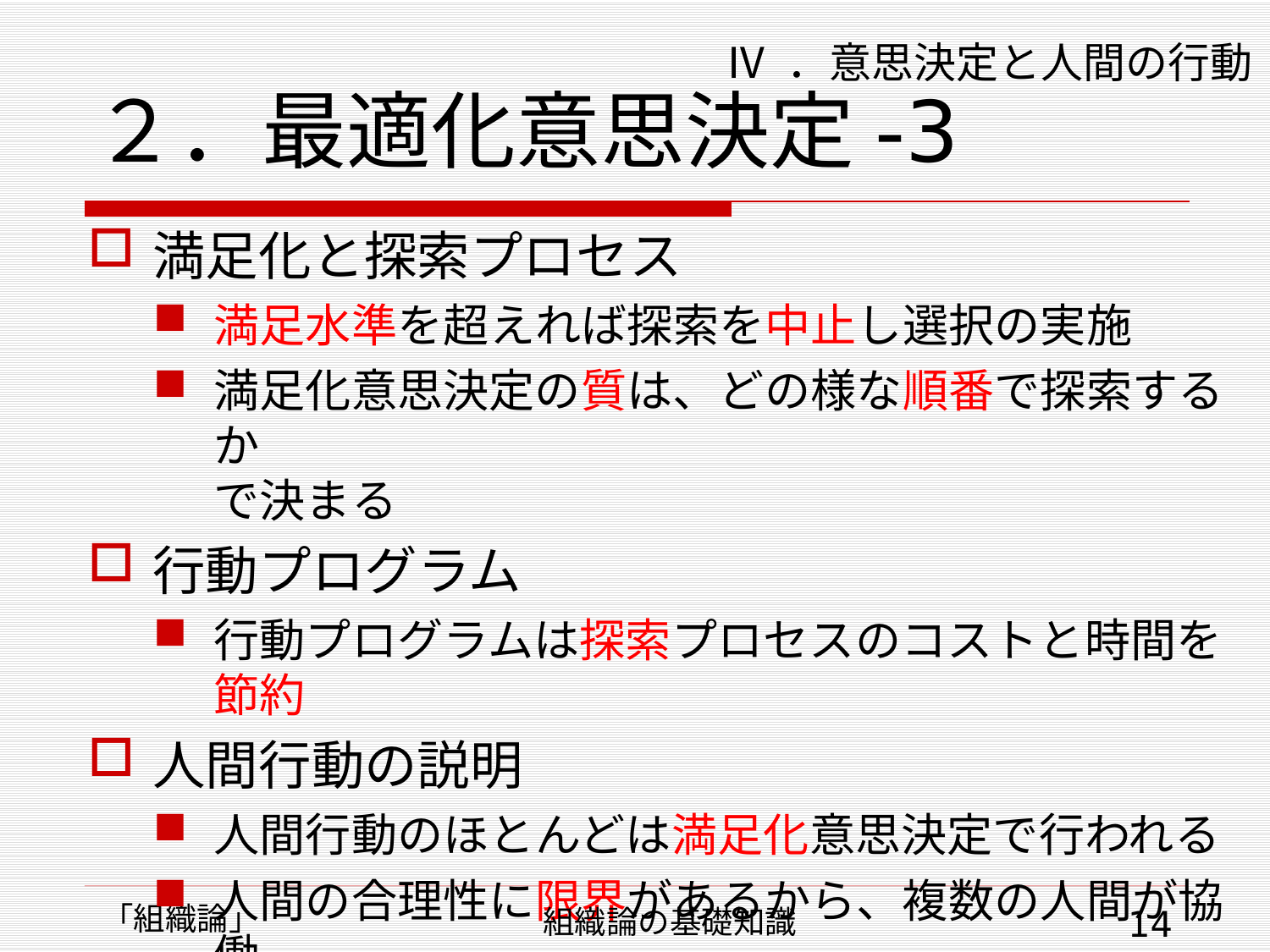

# ２．最適化意思決定-3
Ⅳ ．意思決定と人間の行動
満足化と探索プロセス
満足水準を超えれば探索を中止し選択の実施
満足化意思決定の質は、どの様な順番で探索するか
で決まる
行動プログラム
行動プログラムは探索プロセスのコストと時間を節約
人間行動の説明
人間行動のほとんどは満足化意思決定で行われる
人間の合理性に限界があるから、複数の人間が協働
する組織がつくられる
「組織論」
組織論の基礎知識
14